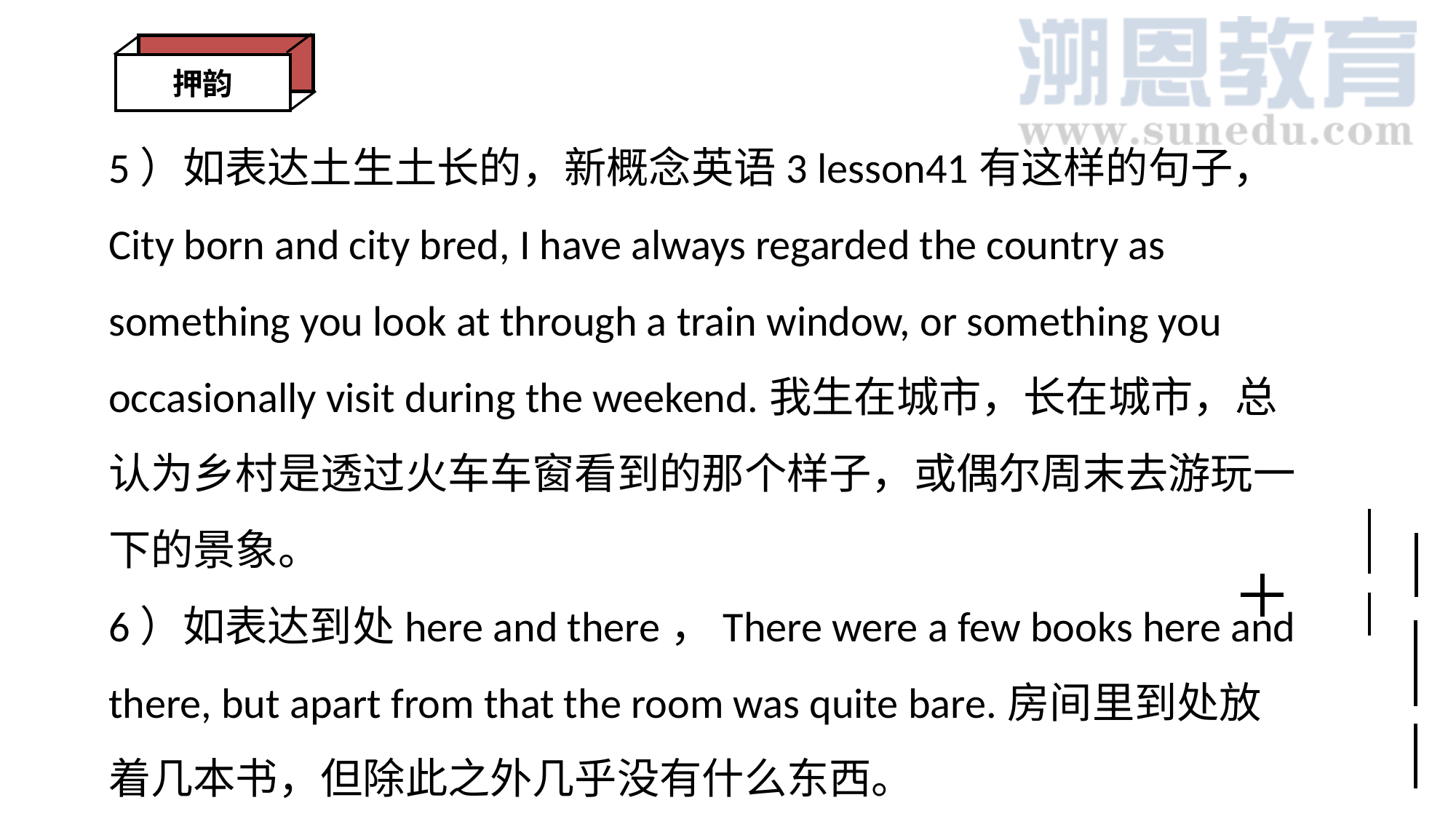

押韵
5）如表达土生土长的，新概念英语3 lesson41有这样的句子，City born and city bred, I have always regarded the country as something you look at through a train window, or something you occasionally visit during the weekend.我生在城市，长在城市，总认为乡村是透过火车车窗看到的那个样子，或偶尔周末去游玩一下的景象。
6）如表达到处here and there，There were a few books here and there, but apart from that the room was quite bare.房间里到处放着几本书，但除此之外几乎没有什么东西。